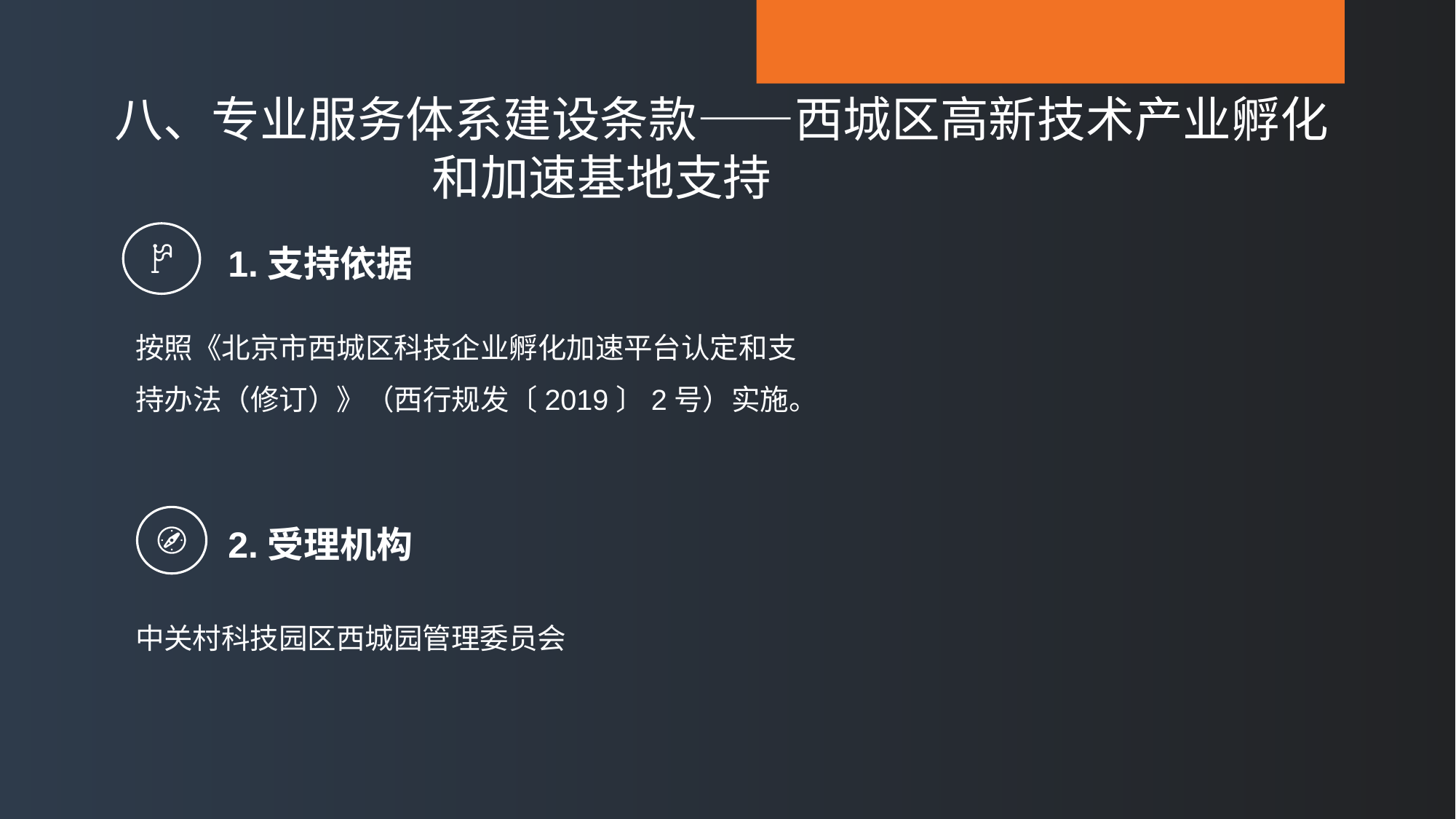

八、专业服务体系建设条款——西城区高新技术产业孵化
                            和加速基地支持

1.支持依据

按照《北京市西城区科技企业孵化加速平台认定和支持办法（修订）》（西行规发〔2019〕2号）实施。

2.受理机构
中关村科技园区西城园管理委员会